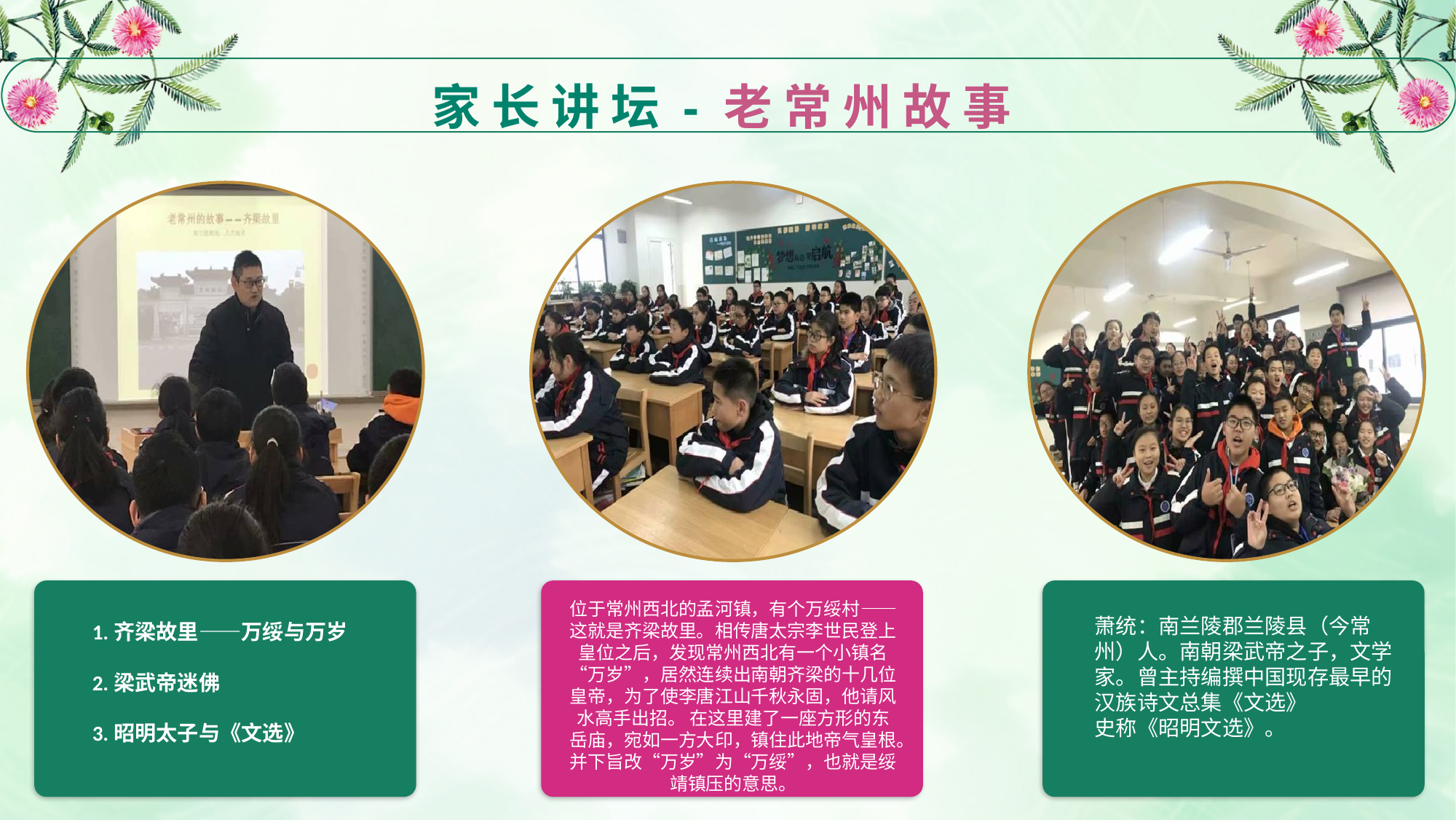

家 长 讲 坛 - 老 常 州 故 事

位于常州西北的孟河镇，有个万绥村——这就是齐梁故里。相传唐太宗李世民登上皇位之后，发现常州西北有一个小镇名“万岁”，居然连续出南朝齐梁的十几位皇帝，为了使李唐江山千秋永固，他请风水高手出招。 在这里建了一座方形的东岳庙，宛如一方大印，镇住此地帝气皇根。并下旨改“万岁”为“万绥”，也就是绥靖镇压的意思。
萧统：南兰陵郡兰陵县（今常州）人。南朝梁武帝之子，文学家。曾主持编撰中国现存最早的汉族诗文总集《文选》
史称《昭明文选》。
1.齐梁故里——万绥与万岁

2.梁武帝迷佛

3.昭明太子与《文选》